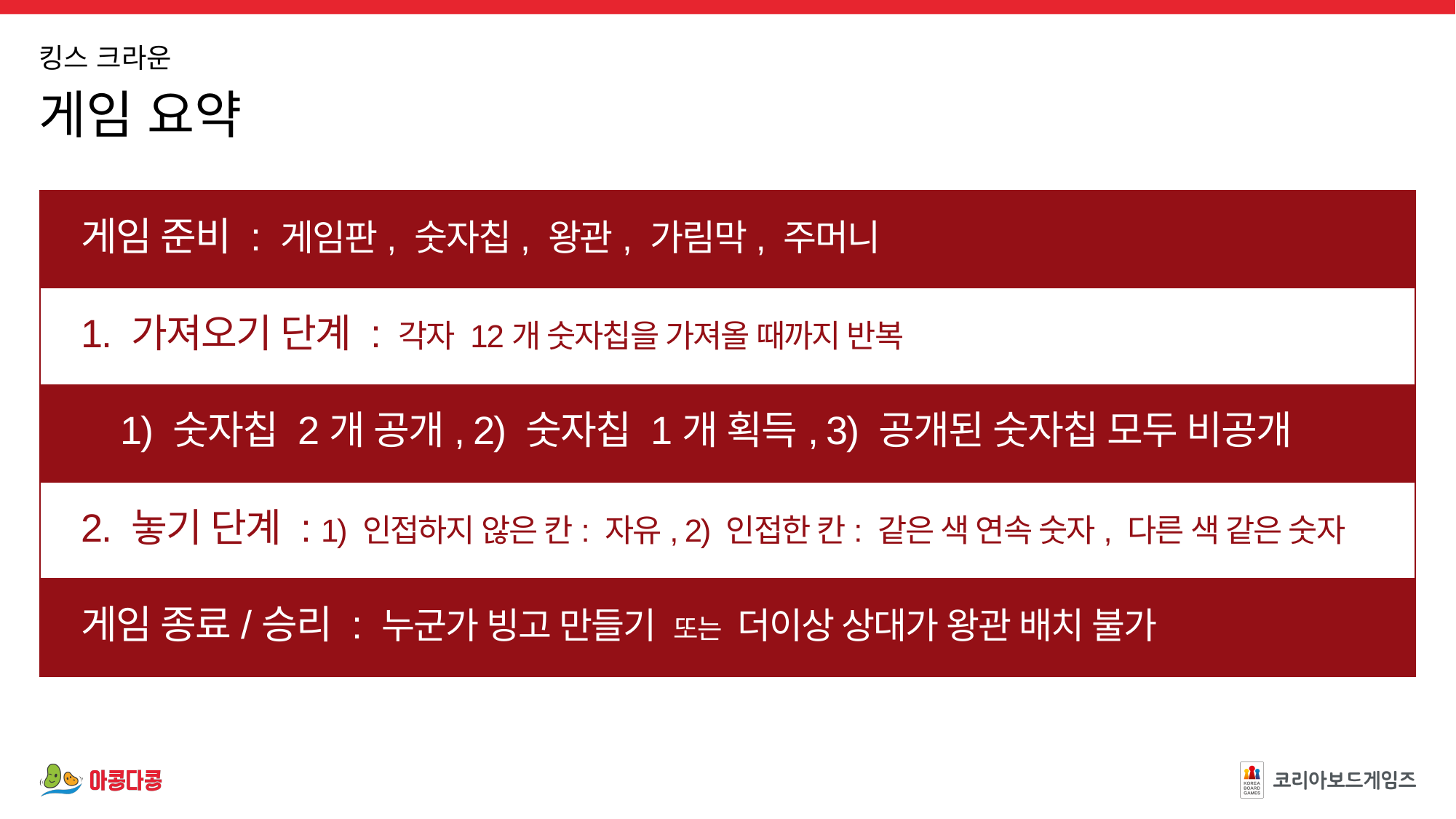

게임 준비 : 게임판, 숫자칩, 왕관, 가림막, 주머니

1. 가져오기 단계 : 각자 12개 숫자칩을 가져올 때까지 반복

    1) 숫자칩 2개 공개, 2) 숫자칩 1개 획득, 3) 공개된 숫자칩 모두 비공개

2. 놓기 단계 : 1) 인접하지 않은 칸: 자유, 2) 인접한 칸: 같은 색 연속 숫자, 다른 색 같은 숫자

게임 종료/승리 : 누군가 빙고 만들기  또는  더이상 상대가 왕관 배치 불가